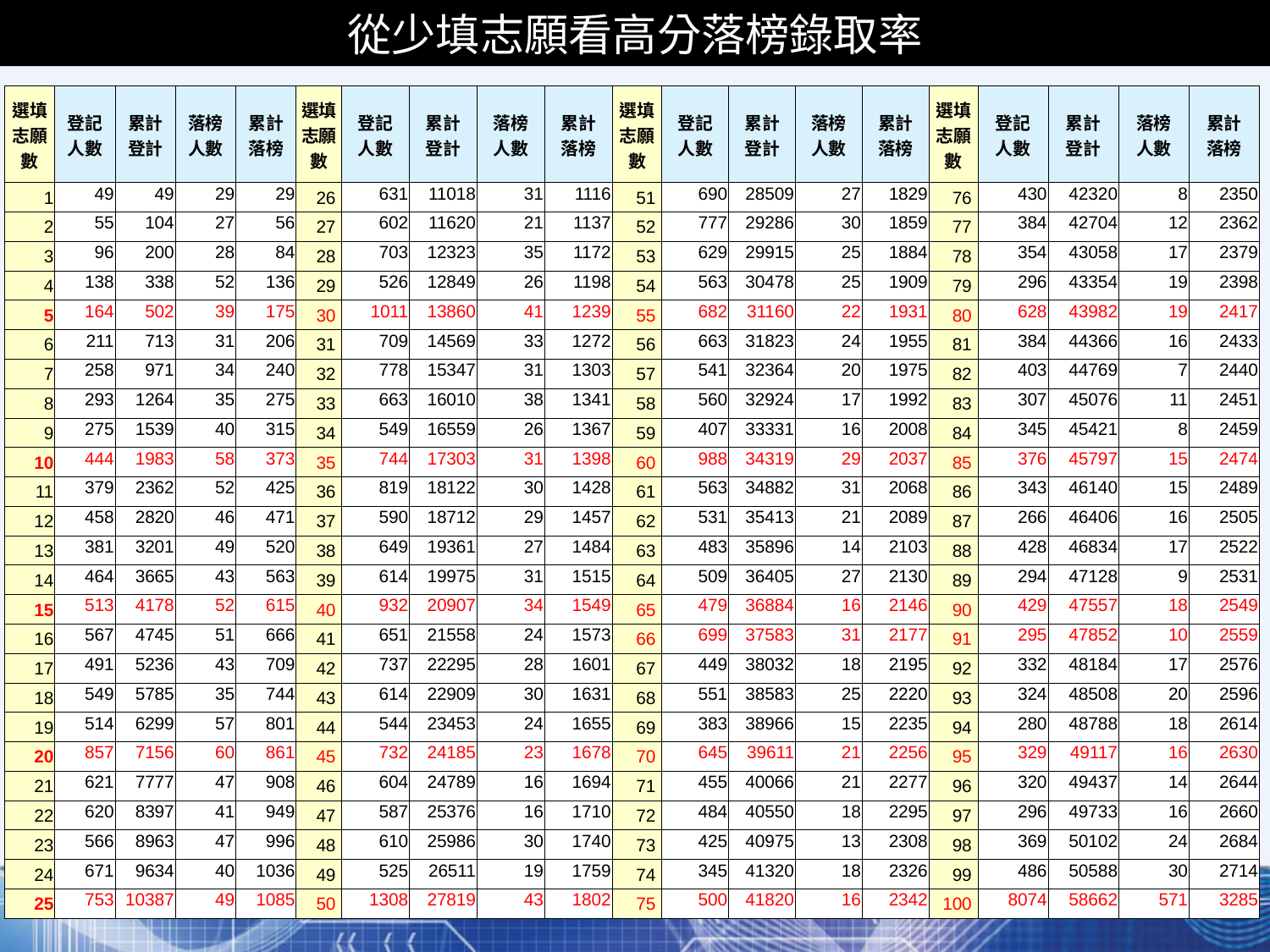

# 從少填志願看高分落榜錄取率
| 選填 志願數 | 登記 人數 | 累計 登計 | 落榜 人數 | 累計 落榜 | 選填 志願數 | 登記 人數 | 累計 登計 | 落榜 人數 | 累計 落榜 | 選填 志願數 | 登記 人數 | 累計 登計 | 落榜 人數 | 累計 落榜 | 選填 志願數 | 登記 人數 | 累計 登計 | 落榜 人數 | 累計 落榜 |
| --- | --- | --- | --- | --- | --- | --- | --- | --- | --- | --- | --- | --- | --- | --- | --- | --- | --- | --- | --- |
| 1 | 49 | 49 | 29 | 29 | 26 | 631 | 11018 | 31 | 1116 | 51 | 690 | 28509 | 27 | 1829 | 76 | 430 | 42320 | 8 | 2350 |
| 2 | 55 | 104 | 27 | 56 | 27 | 602 | 11620 | 21 | 1137 | 52 | 777 | 29286 | 30 | 1859 | 77 | 384 | 42704 | 12 | 2362 |
| 3 | 96 | 200 | 28 | 84 | 28 | 703 | 12323 | 35 | 1172 | 53 | 629 | 29915 | 25 | 1884 | 78 | 354 | 43058 | 17 | 2379 |
| 4 | 138 | 338 | 52 | 136 | 29 | 526 | 12849 | 26 | 1198 | 54 | 563 | 30478 | 25 | 1909 | 79 | 296 | 43354 | 19 | 2398 |
| 5 | 164 | 502 | 39 | 175 | 30 | 1011 | 13860 | 41 | 1239 | 55 | 682 | 31160 | 22 | 1931 | 80 | 628 | 43982 | 19 | 2417 |
| 6 | 211 | 713 | 31 | 206 | 31 | 709 | 14569 | 33 | 1272 | 56 | 663 | 31823 | 24 | 1955 | 81 | 384 | 44366 | 16 | 2433 |
| 7 | 258 | 971 | 34 | 240 | 32 | 778 | 15347 | 31 | 1303 | 57 | 541 | 32364 | 20 | 1975 | 82 | 403 | 44769 | 7 | 2440 |
| 8 | 293 | 1264 | 35 | 275 | 33 | 663 | 16010 | 38 | 1341 | 58 | 560 | 32924 | 17 | 1992 | 83 | 307 | 45076 | 11 | 2451 |
| 9 | 275 | 1539 | 40 | 315 | 34 | 549 | 16559 | 26 | 1367 | 59 | 407 | 33331 | 16 | 2008 | 84 | 345 | 45421 | 8 | 2459 |
| 10 | 444 | 1983 | 58 | 373 | 35 | 744 | 17303 | 31 | 1398 | 60 | 988 | 34319 | 29 | 2037 | 85 | 376 | 45797 | 15 | 2474 |
| 11 | 379 | 2362 | 52 | 425 | 36 | 819 | 18122 | 30 | 1428 | 61 | 563 | 34882 | 31 | 2068 | 86 | 343 | 46140 | 15 | 2489 |
| 12 | 458 | 2820 | 46 | 471 | 37 | 590 | 18712 | 29 | 1457 | 62 | 531 | 35413 | 21 | 2089 | 87 | 266 | 46406 | 16 | 2505 |
| 13 | 381 | 3201 | 49 | 520 | 38 | 649 | 19361 | 27 | 1484 | 63 | 483 | 35896 | 14 | 2103 | 88 | 428 | 46834 | 17 | 2522 |
| 14 | 464 | 3665 | 43 | 563 | 39 | 614 | 19975 | 31 | 1515 | 64 | 509 | 36405 | 27 | 2130 | 89 | 294 | 47128 | 9 | 2531 |
| 15 | 513 | 4178 | 52 | 615 | 40 | 932 | 20907 | 34 | 1549 | 65 | 479 | 36884 | 16 | 2146 | 90 | 429 | 47557 | 18 | 2549 |
| 16 | 567 | 4745 | 51 | 666 | 41 | 651 | 21558 | 24 | 1573 | 66 | 699 | 37583 | 31 | 2177 | 91 | 295 | 47852 | 10 | 2559 |
| 17 | 491 | 5236 | 43 | 709 | 42 | 737 | 22295 | 28 | 1601 | 67 | 449 | 38032 | 18 | 2195 | 92 | 332 | 48184 | 17 | 2576 |
| 18 | 549 | 5785 | 35 | 744 | 43 | 614 | 22909 | 30 | 1631 | 68 | 551 | 38583 | 25 | 2220 | 93 | 324 | 48508 | 20 | 2596 |
| 19 | 514 | 6299 | 57 | 801 | 44 | 544 | 23453 | 24 | 1655 | 69 | 383 | 38966 | 15 | 2235 | 94 | 280 | 48788 | 18 | 2614 |
| 20 | 857 | 7156 | 60 | 861 | 45 | 732 | 24185 | 23 | 1678 | 70 | 645 | 39611 | 21 | 2256 | 95 | 329 | 49117 | 16 | 2630 |
| 21 | 621 | 7777 | 47 | 908 | 46 | 604 | 24789 | 16 | 1694 | 71 | 455 | 40066 | 21 | 2277 | 96 | 320 | 49437 | 14 | 2644 |
| 22 | 620 | 8397 | 41 | 949 | 47 | 587 | 25376 | 16 | 1710 | 72 | 484 | 40550 | 18 | 2295 | 97 | 296 | 49733 | 16 | 2660 |
| 23 | 566 | 8963 | 47 | 996 | 48 | 610 | 25986 | 30 | 1740 | 73 | 425 | 40975 | 13 | 2308 | 98 | 369 | 50102 | 24 | 2684 |
| 24 | 671 | 9634 | 40 | 1036 | 49 | 525 | 26511 | 19 | 1759 | 74 | 345 | 41320 | 18 | 2326 | 99 | 486 | 50588 | 30 | 2714 |
| 25 | 753 | 10387 | 49 | 1085 | 50 | 1308 | 27819 | 43 | 1802 | 75 | 500 | 41820 | 16 | 2342 | 100 | 8074 | 58662 | 571 | 3285 |